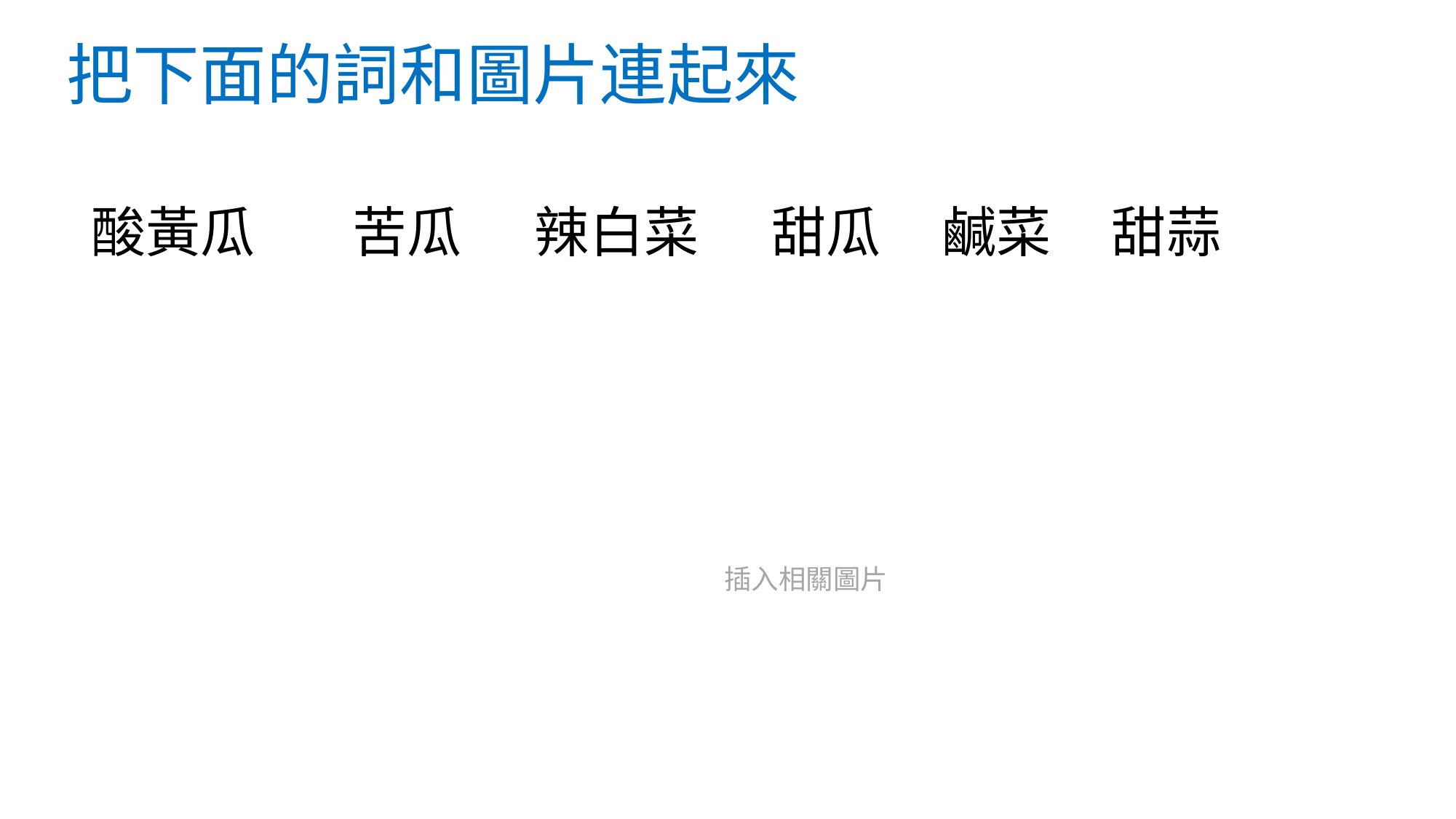

# 把下面的詞和圖片連起來
 酸黃瓜        苦瓜      辣白菜      甜瓜     鹹菜     甜蒜
插入相關圖片